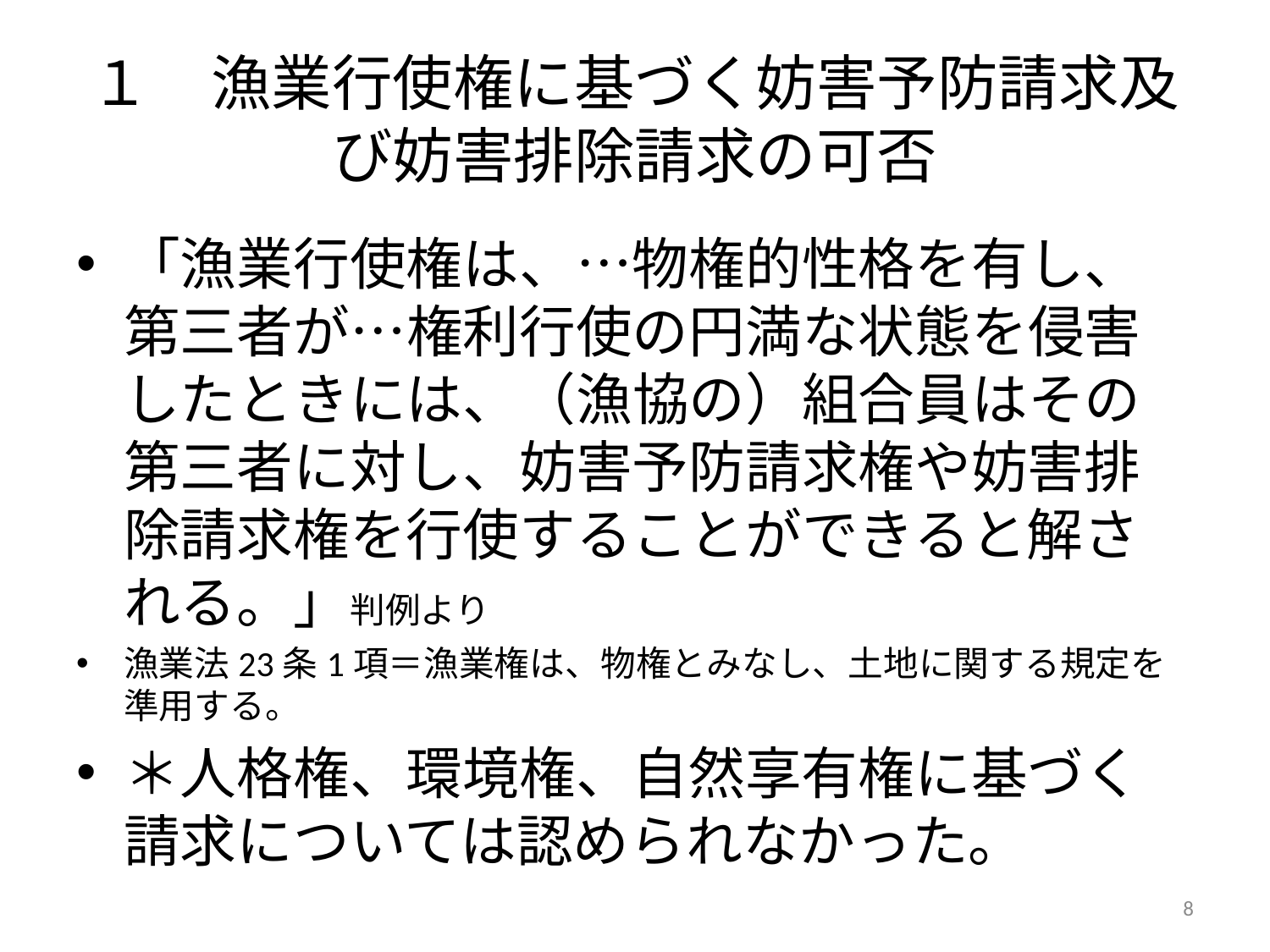

# １　漁業行使権に基づく妨害予防請求及び妨害排除請求の可否
「漁業行使権は、…物権的性格を有し、第三者が…権利行使の円満な状態を侵害したときには、（漁協の）組合員はその第三者に対し、妨害予防請求権や妨害排除請求権を行使することができると解される。」判例より
漁業法23条1項＝漁業権は、物権とみなし、土地に関する規定を準用する。
＊人格権、環境権、自然享有権に基づく請求については認められなかった。
8